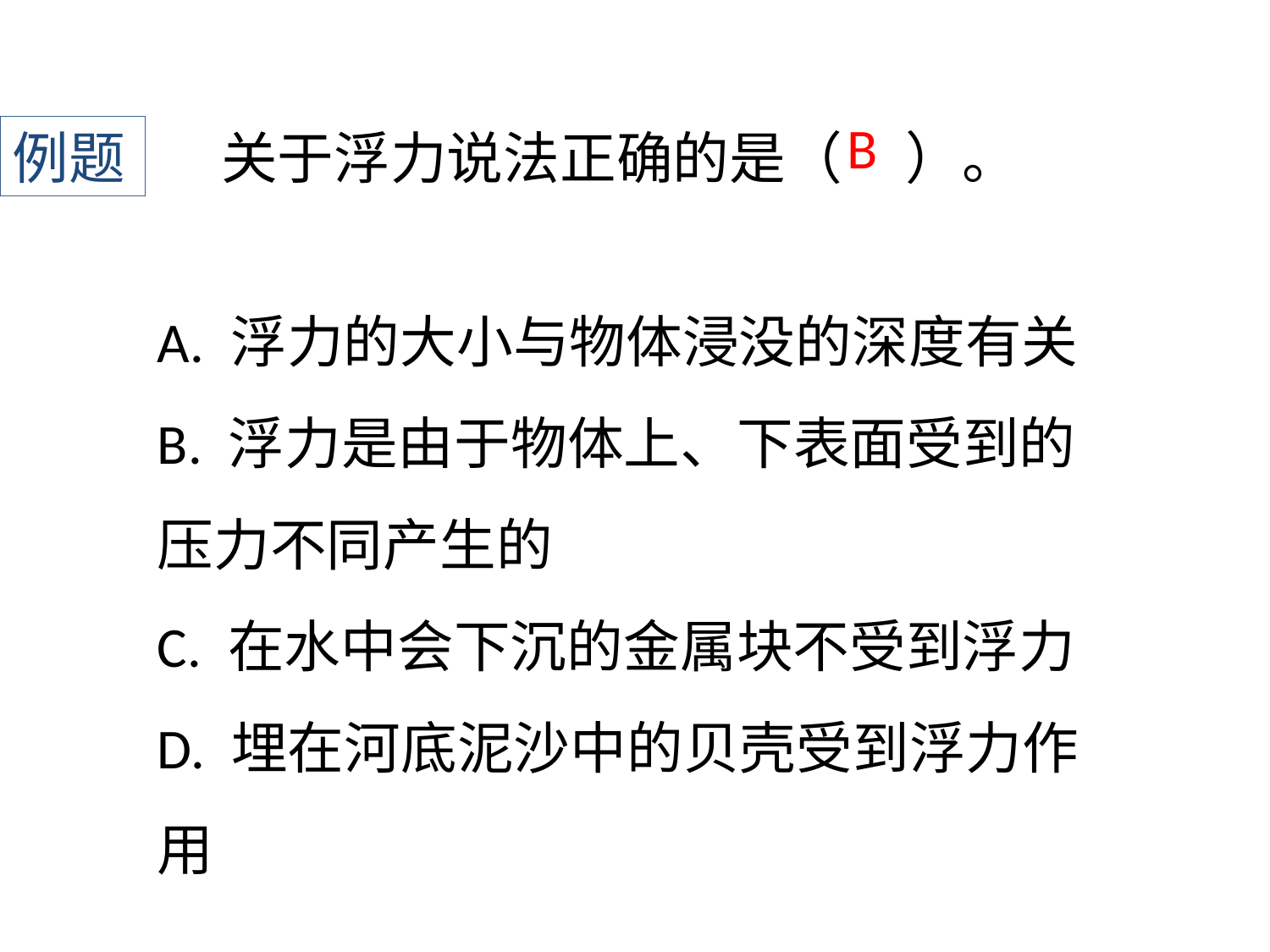

B
例题
﻿关于浮力说法正确的是（     ）。
A. 浮力的大小与物体浸没的深度有关
B. 浮力是由于物体上、下表面受到的压力不同产生的
C. 在水中会下沉的金属块不受到浮力
D. 埋在河底泥沙中的贝壳受到浮力作用